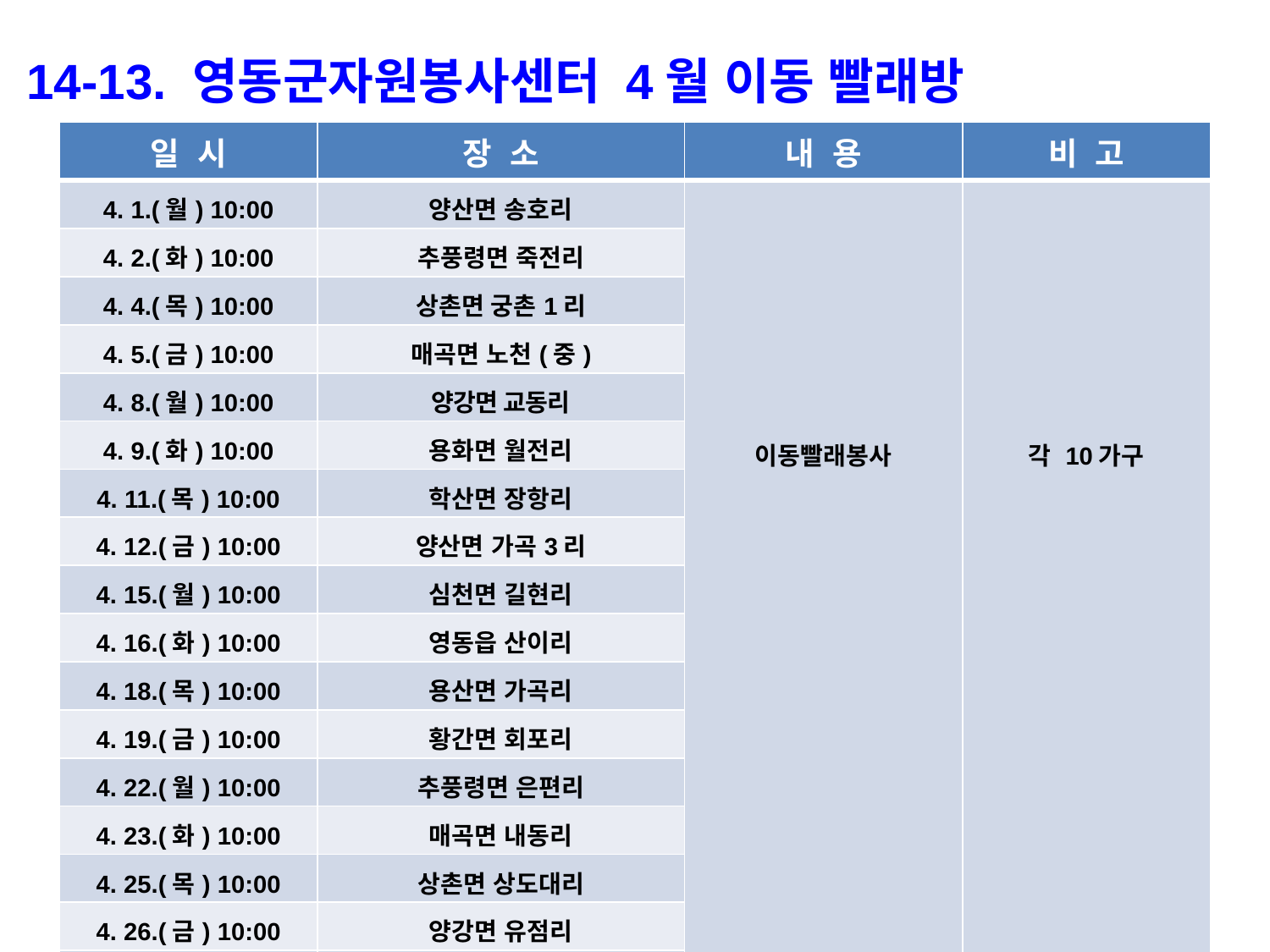

14-13. 영동군자원봉사센터 4월 이동 빨래방

| 일 시 | 장 소 | 내 용 | 비 고 |
| --- | --- | --- | --- |
| 4. 1.(월) 10:00 | 양산면 송호리 | 이동빨래봉사 | 각 10가구 |
| 4. 2.(화) 10:00 | 추풍령면 죽전리 |  |  |
| 4. 4.(목) 10:00 | 상촌면 궁촌1리 |  |  |
| 4. 5.(금) 10:00 | 매곡면 노천(중) |  |  |
| 4. 8.(월) 10:00 | 양강면 교동리 |  |  |
| 4. 9.(화) 10:00 | 용화면 월전리 |  |  |
| 4. 11.(목) 10:00 | 학산면 장항리 |  |  |
| 4. 12.(금) 10:00 | 양산면 가곡3리 |  |  |
| 4. 15.(월) 10:00 | 심천면 길현리 |  |  |
| 4. 16.(화) 10:00 | 영동읍 산이리 |  |  |
| 4. 18.(목) 10:00 | 용산면 가곡리 |  |  |
| 4. 19.(금) 10:00 | 황간면 회포리 |  |  |
| 4. 22.(월) 10:00 | 추풍령면 은편리 |  |  |
| 4. 23.(화) 10:00 | 매곡면 내동리 |  |  |
| 4. 25.(목) 10:00 | 상촌면 상도대리 |  |  |
| 4. 26.(금) 10:00 | 양강면 유점리 |  |  |
| 4. 29.(월) 10:00 | 용화면 남악리 |  |  |
| 4. 30.(화) 10:00 | 추풍령면 후리 |  |  |